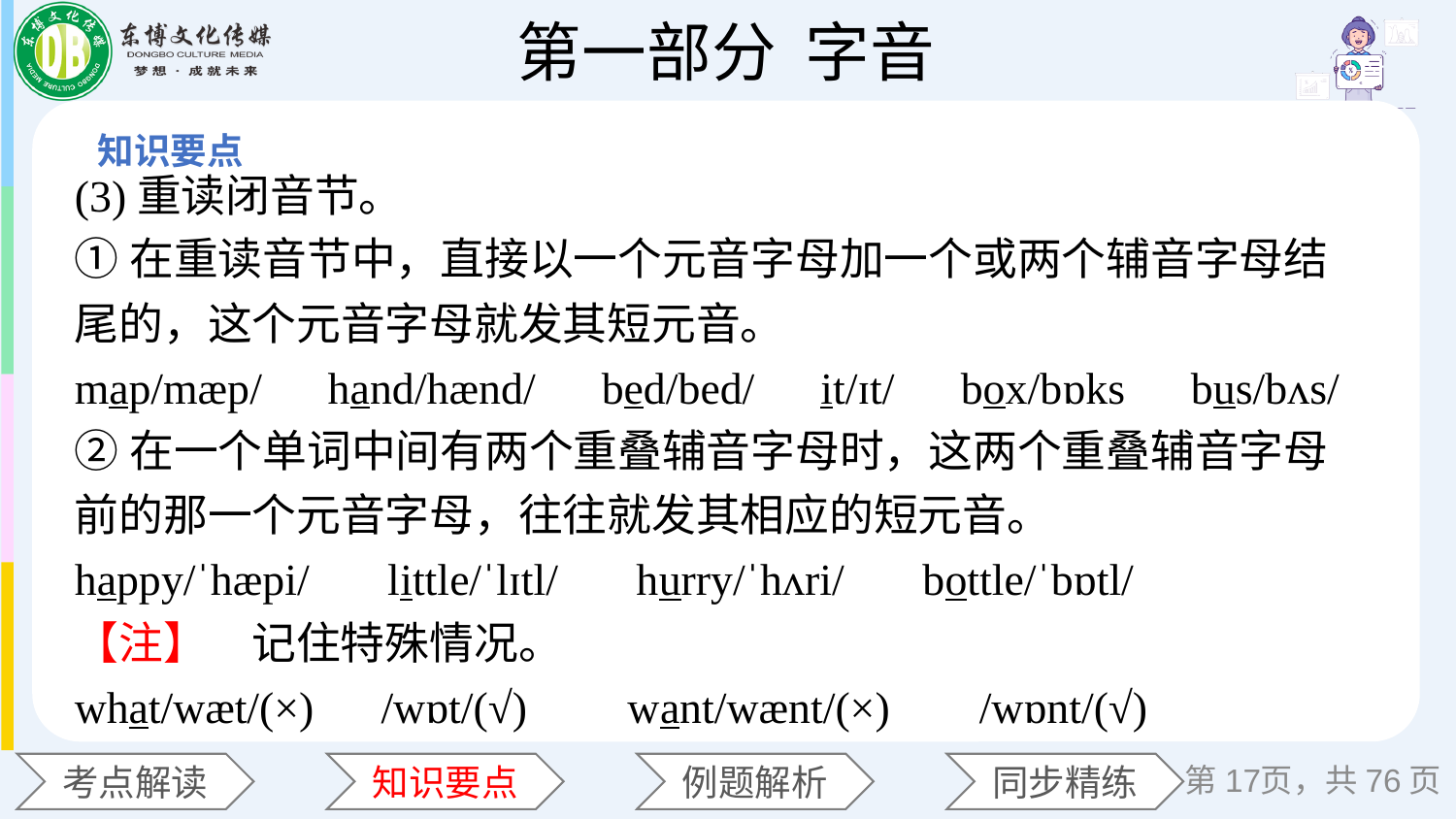

(3)重读闭音节。
①在重读音节中，直接以一个元音字母加一个或两个辅音字母结尾的，这个元音字母就发其短元音。
map/mæp/　hand/hænd/　bed/bed/　it/ɪt/　box/bɒks　bus/bʌs/
②在一个单词中间有两个重叠辅音字母时，这两个重叠辅音字母前的那一个元音字母，往往就发其相应的短元音。
happy/ˈhæpi/       little/ˈlɪtl/       hurry/ˈhʌri/       bottle/ˈbɒtl/
【注】　记住特殊情况。
what/wæt/(×)      /wɒt/(√)         want/wænt/(×)        /wɒnt/(√)

第17页，共76页